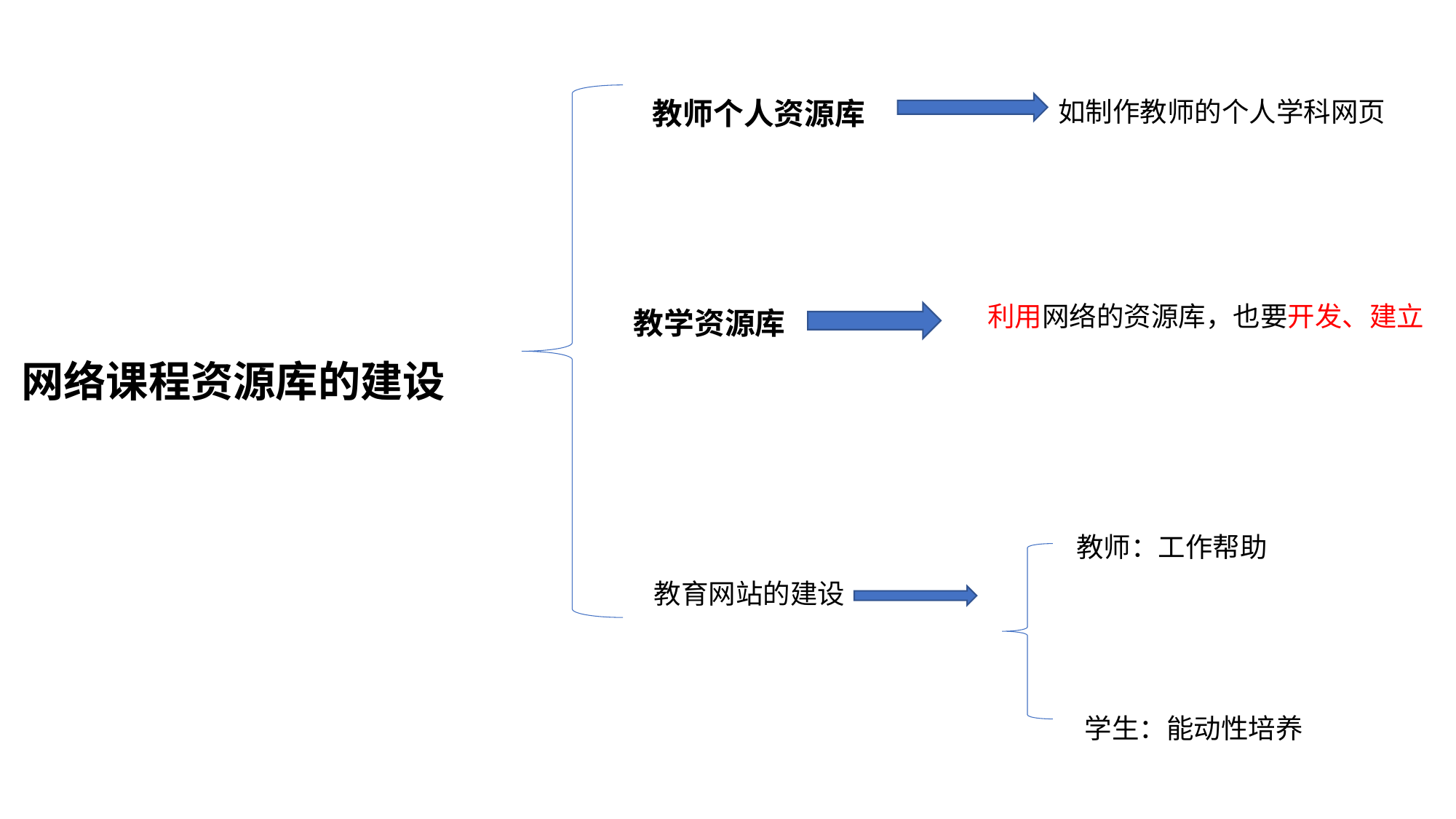

教师个人资源库
如制作教师的个人学科网页

利用网络的资源库，也要开发、建立

网络课程资源库的建设
教学资源库

教师：工作帮助

教育网站的建设

学生：能动性培养